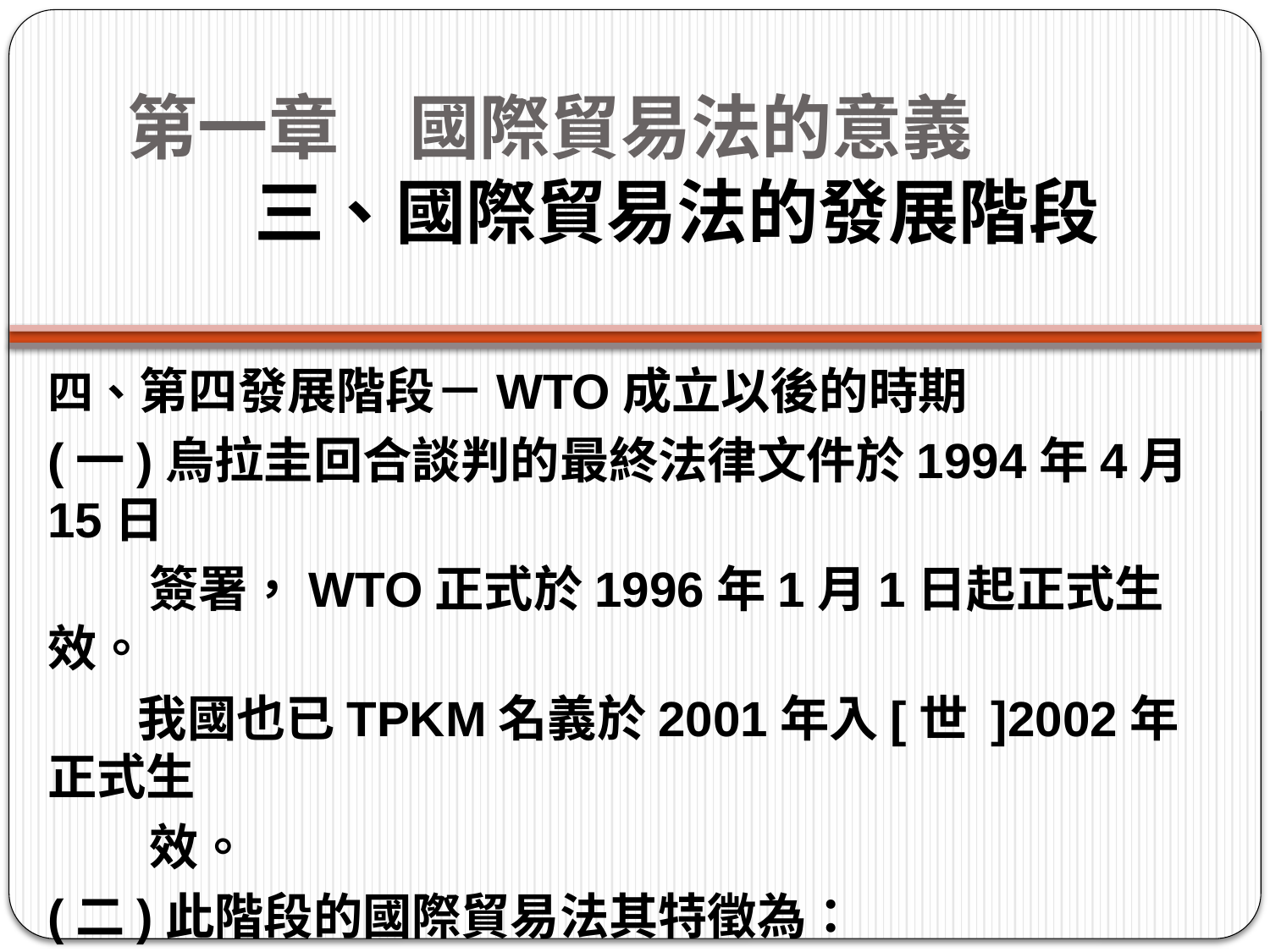

# 第一章　國際貿易法的意義 三、國際貿易法的發展階段
四、第四發展階段－WTO成立以後的時期
(一)烏拉圭回合談判的最終法律文件於1994年4月15日
        簽署，WTO正式於1996年1月1日起正式生效。
       我國也已TPKM名義於2001年入[世 ]2002年正式生
        效。
(二)此階段的國際貿易法其特徵為：
         1.WTO的整體協定具有完整拘束性
         2.繼續透過談判或修訂擴大適用的貿易領域